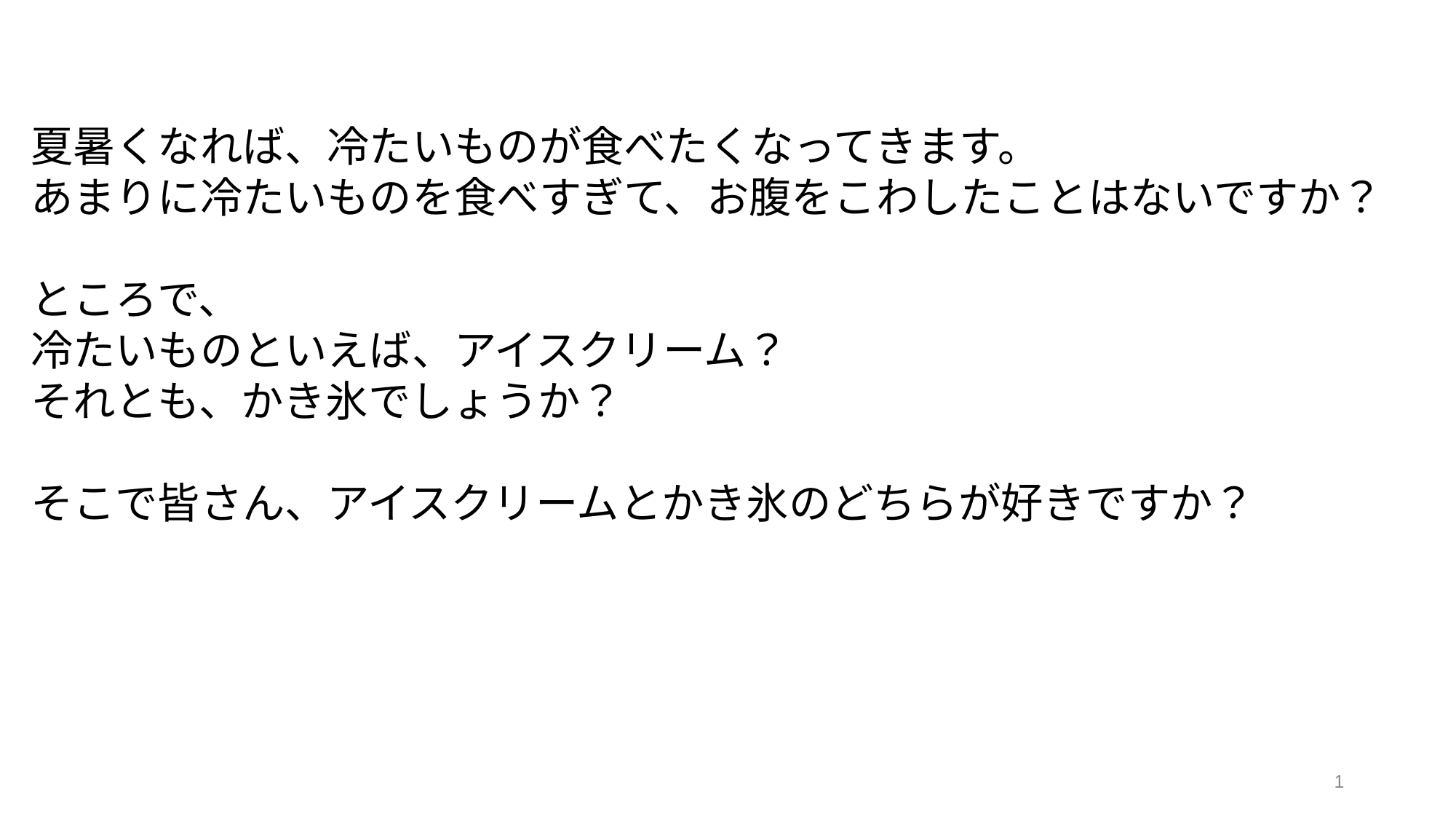

夏暑くなれば、冷たいものが食べたくなってきます。
あまりに冷たいものを食べすぎて、お腹をこわしたことはないですか？

ところで、
冷たいものといえば、アイスクリーム？
それとも、かき氷でしょうか？

そこで皆さん、アイスクリームとかき氷のどちらが好きですか？
1